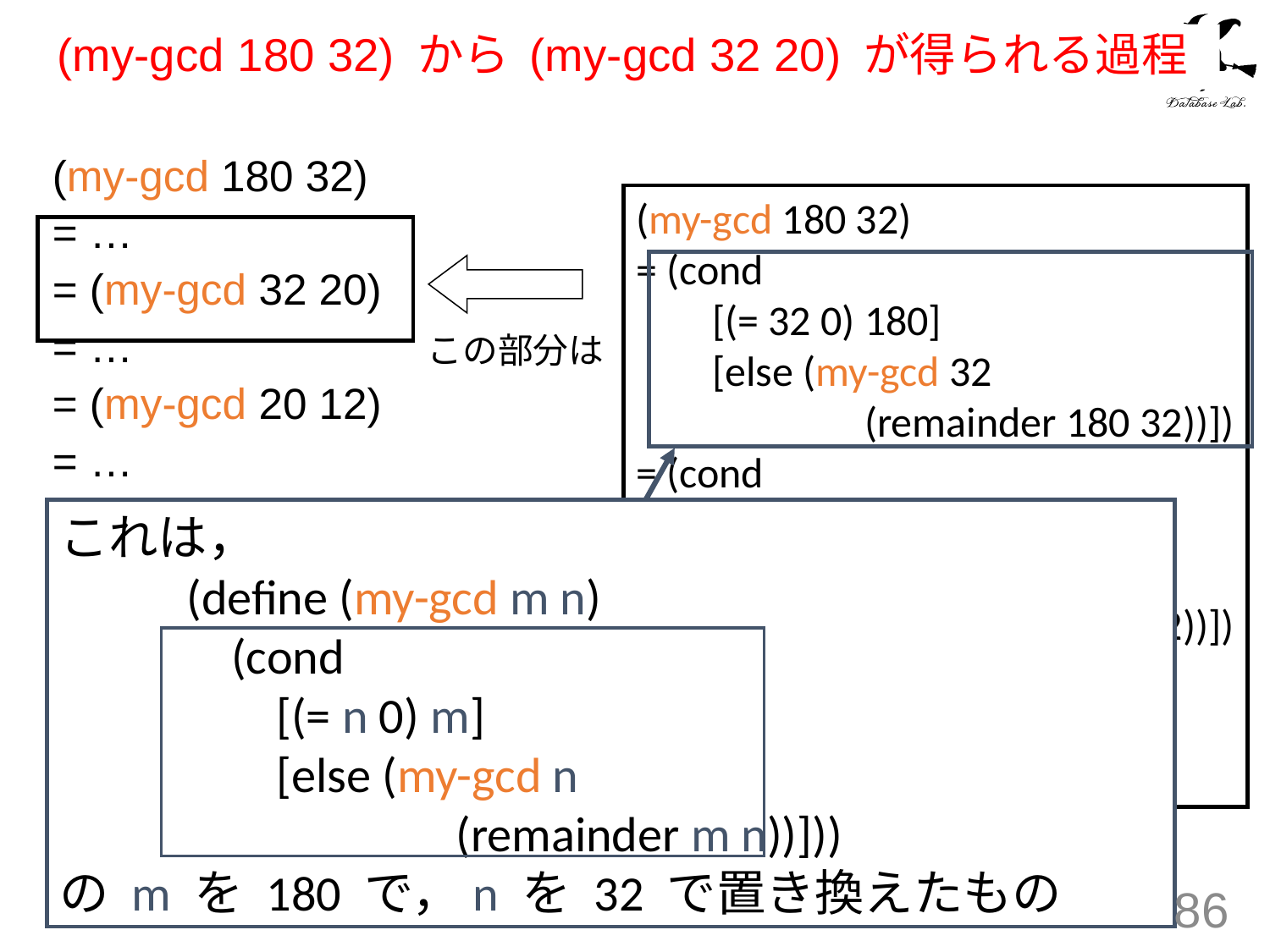

# (my-gcd 180 32) から (my-gcd 32 20) が得られる過程
(my-gcd 180 32)
= …
= (my-gcd 32 20)
= …
= (my-gcd 20 12)
= …
= (my-gcd 12 8)
= …
= (my-gcd 8 4)
= …
= (my-gcd 4 0)
= …
= 4

(my-gcd 180 32)
= (cond
        [(= 32 0) 180]
        [else (my-gcd 32
                        (remainder 180 32))])
= (cond
        [false 180]
        [else (my-gcd 32
                        (remainder 180 32))])
= (my-gcd 32
          (remainder 180 32))
= (my-gcd 32 20)

この部分は

これは，
	(define (my-gcd m n)
	    (cond
	        [(= n 0) m]
	        [else (my-gcd n
	                        (remainder m n))]))
の m を 180 で，n を 32 で置き換えたもの

86